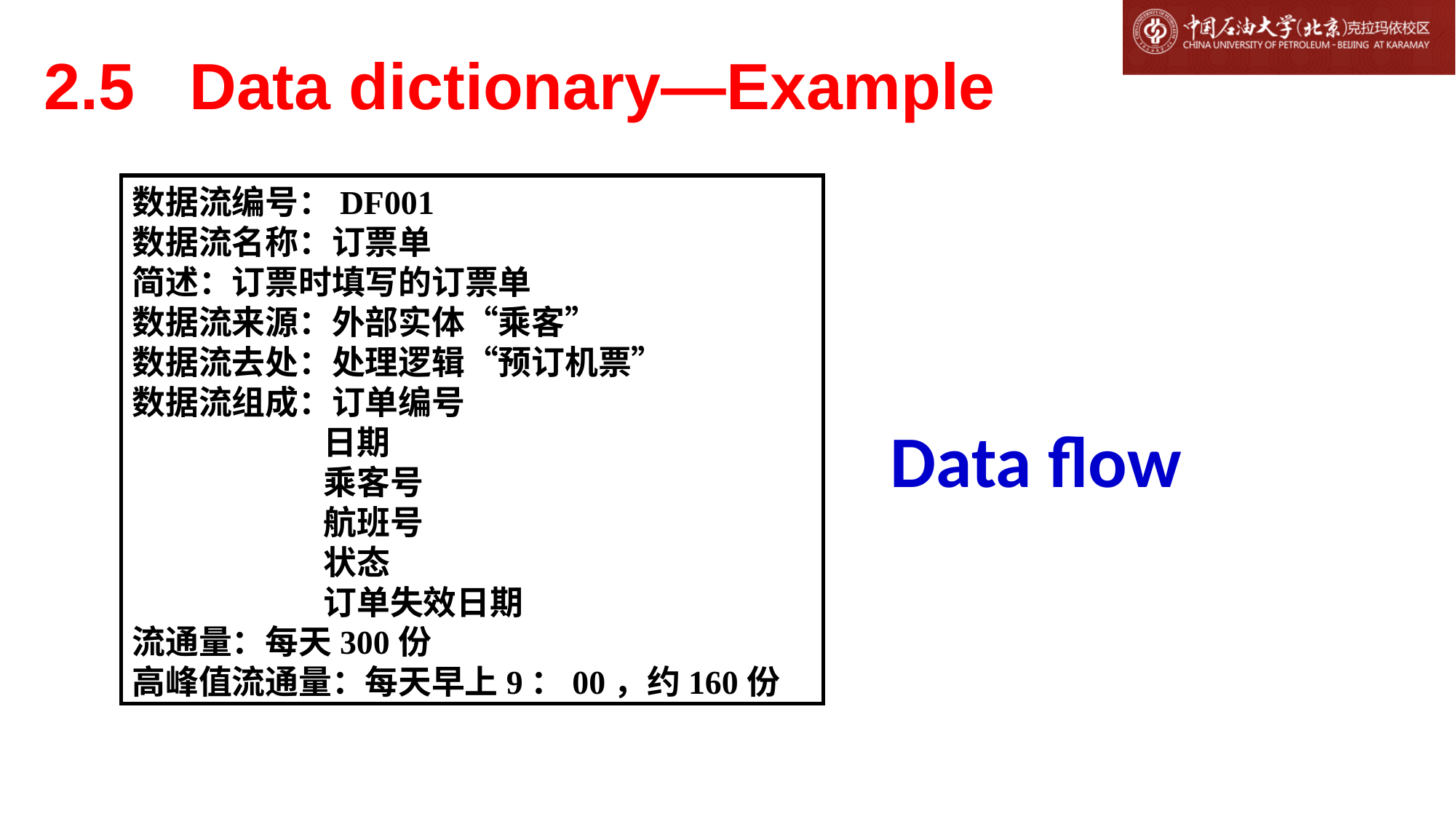

# 2.5   Data dictionary—Example
数据流编号：DF001
数据流名称：订票单
简述：订票时填写的订票单
数据流来源：外部实体“乘客”
数据流去处：处理逻辑“预订机票”
数据流组成：订单编号
                        日期
                        乘客号
                        航班号
                        状态
                        订单失效日期
流通量：每天300份
高峰值流通量：每天早上9：00，约160份
Data flow